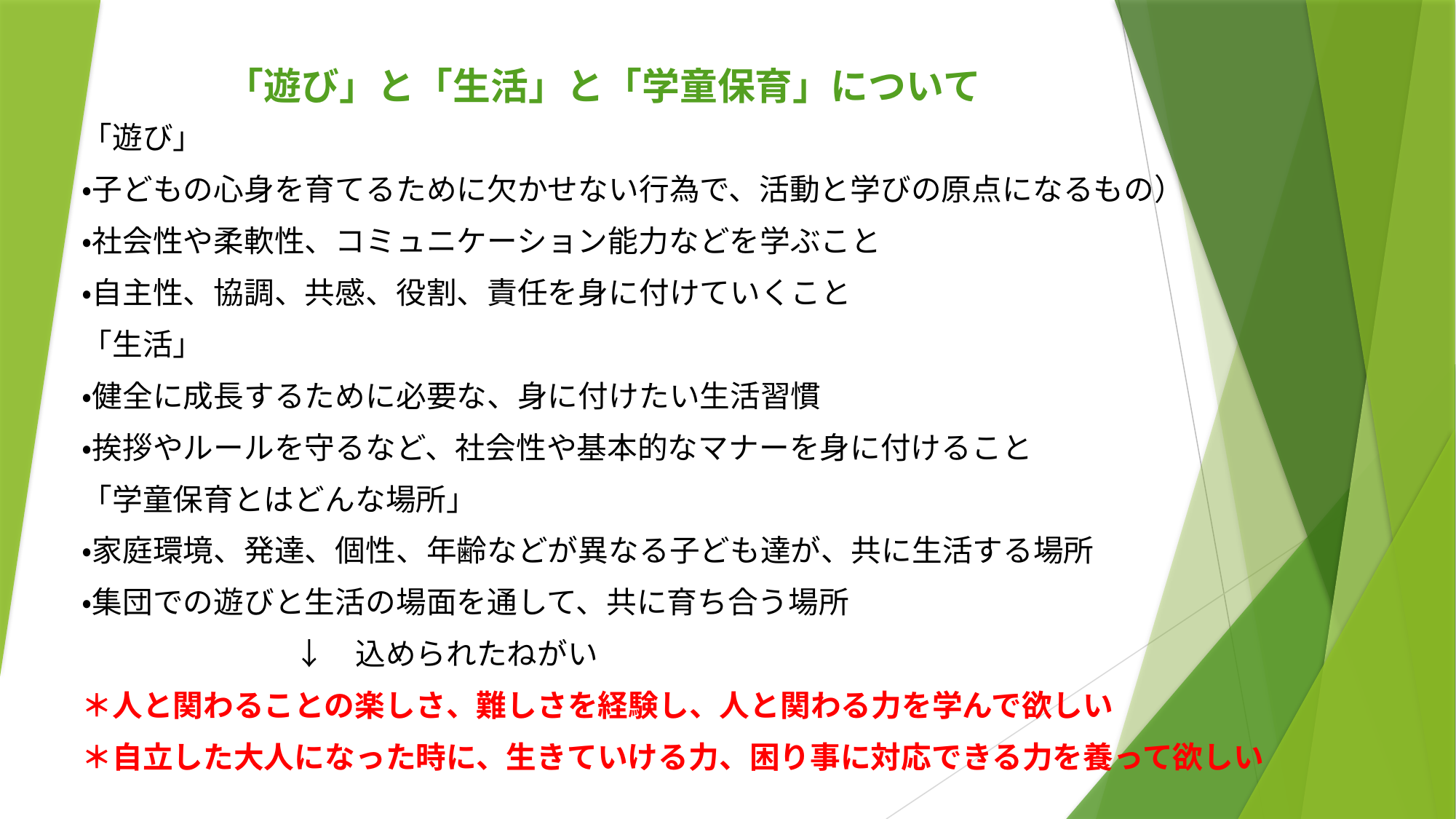

# 「遊び」と「生活」と「学童保育」について
「遊び」
・子どもの心身を育てるために欠かせない行為で、活動と学びの原点になるもの）
・社会性や柔軟性、コミュニケーション能力などを学ぶこと
・自主性、協調、共感、役割、責任を身に付けていくこと
「生活」
・健全に成長するために必要な、身に付けたい生活習慣
・挨拶やルールを守るなど、社会性や基本的なマナーを身に付けること
「学童保育とはどんな場所」
・家庭環境、発達、個性、年齢などが異なる子ども達が、共に生活する場所
・集団での遊びと生活の場面を通して、共に育ち合う場所
　　　　　　　↓　込められたねがい
＊人と関わることの楽しさ、難しさを経験し、人と関わる力を学んで欲しい
＊自立した大人になった時に、生きていける力、困り事に対応できる力を養って欲しい